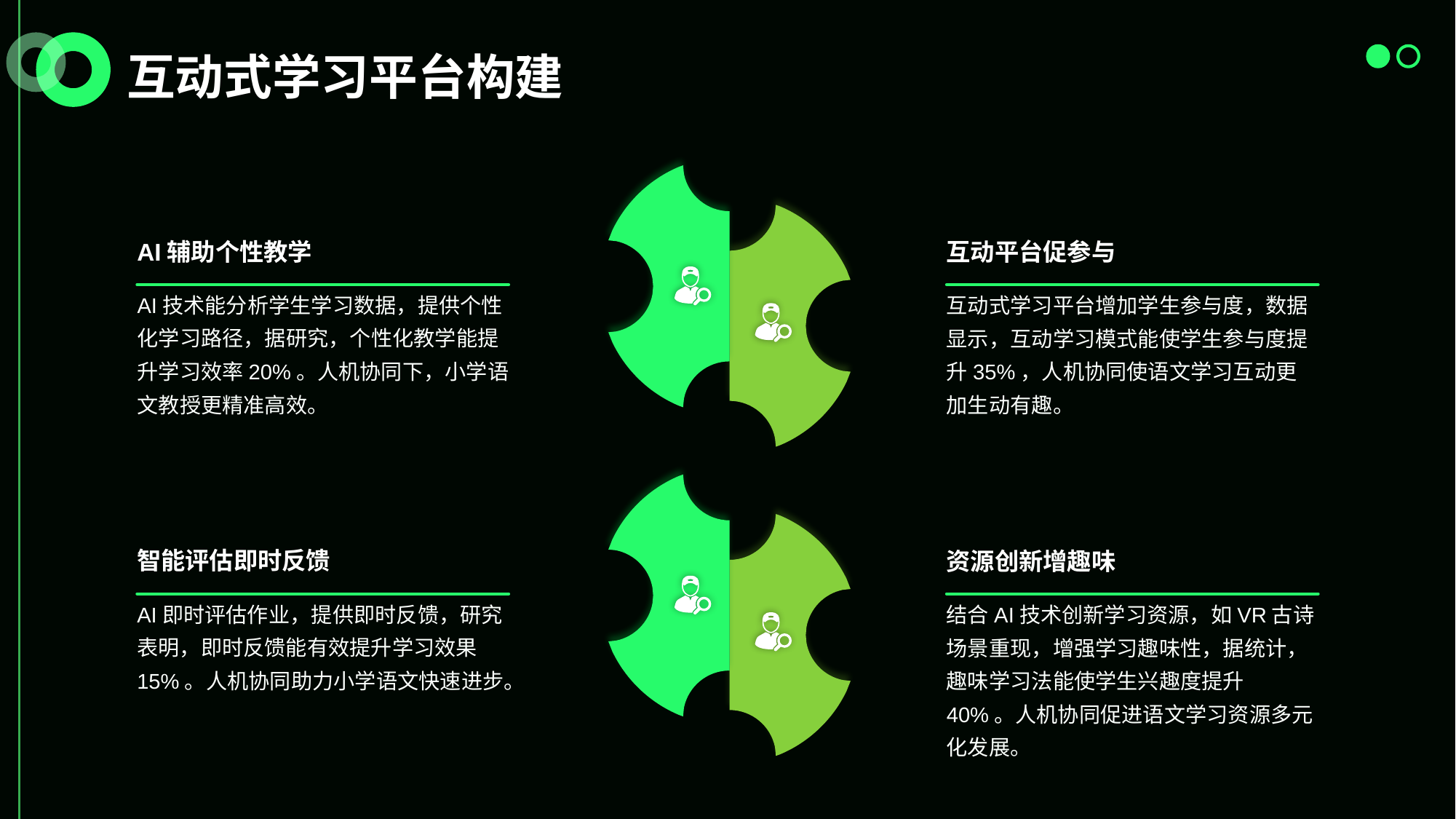

互动式学习平台构建

AI辅助个性教学
互动平台促参与

AI技术能分析学生学习数据，提供个性化学习路径，据研究，个性化教学能提升学习效率20%。人机协同下，小学语文教授更精准高效。
互动式学习平台增加学生参与度，数据显示，互动学习模式能使学生参与度提升35%，人机协同使语文学习互动更加生动有趣。

智能评估即时反馈
资源创新增趣味

AI即时评估作业，提供即时反馈，研究表明，即时反馈能有效提升学习效果15%。人机协同助力小学语文快速进步。
结合AI技术创新学习资源，如VR古诗场景重现，增强学习趣味性，据统计，趣味学习法能使学生兴趣度提升40%。人机协同促进语文学习资源多元化发展。